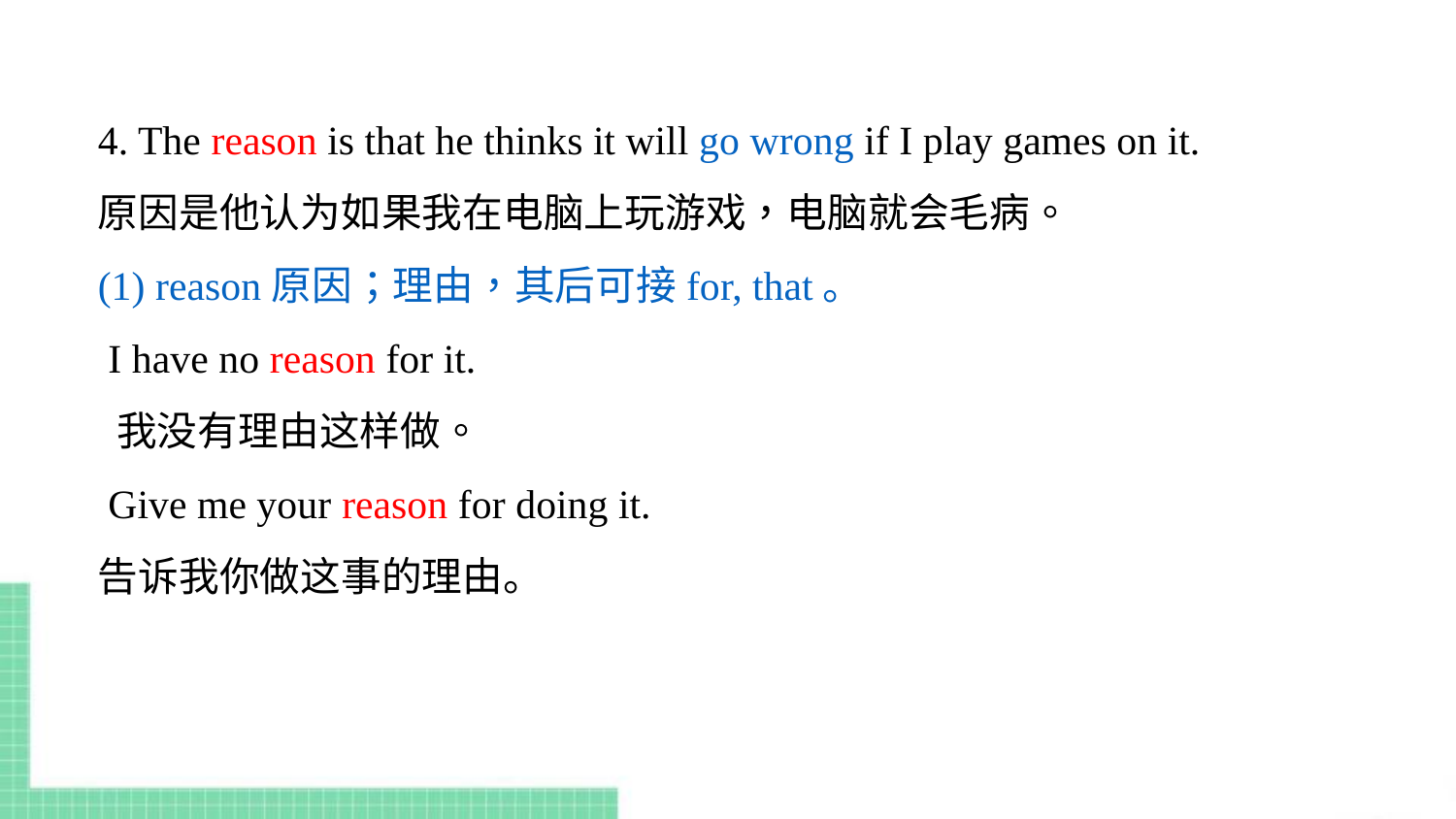

4. The reason is that he thinks it will go wrong if I play games on it.
原因是他认为如果我在电脑上玩游戏，电脑就会毛病。
(1) reason原因；理由，其后可接for, that。
 I have no reason for it.
 我没有理由这样做。
 Give me your reason for doing it.
告诉我你做这事的理由。